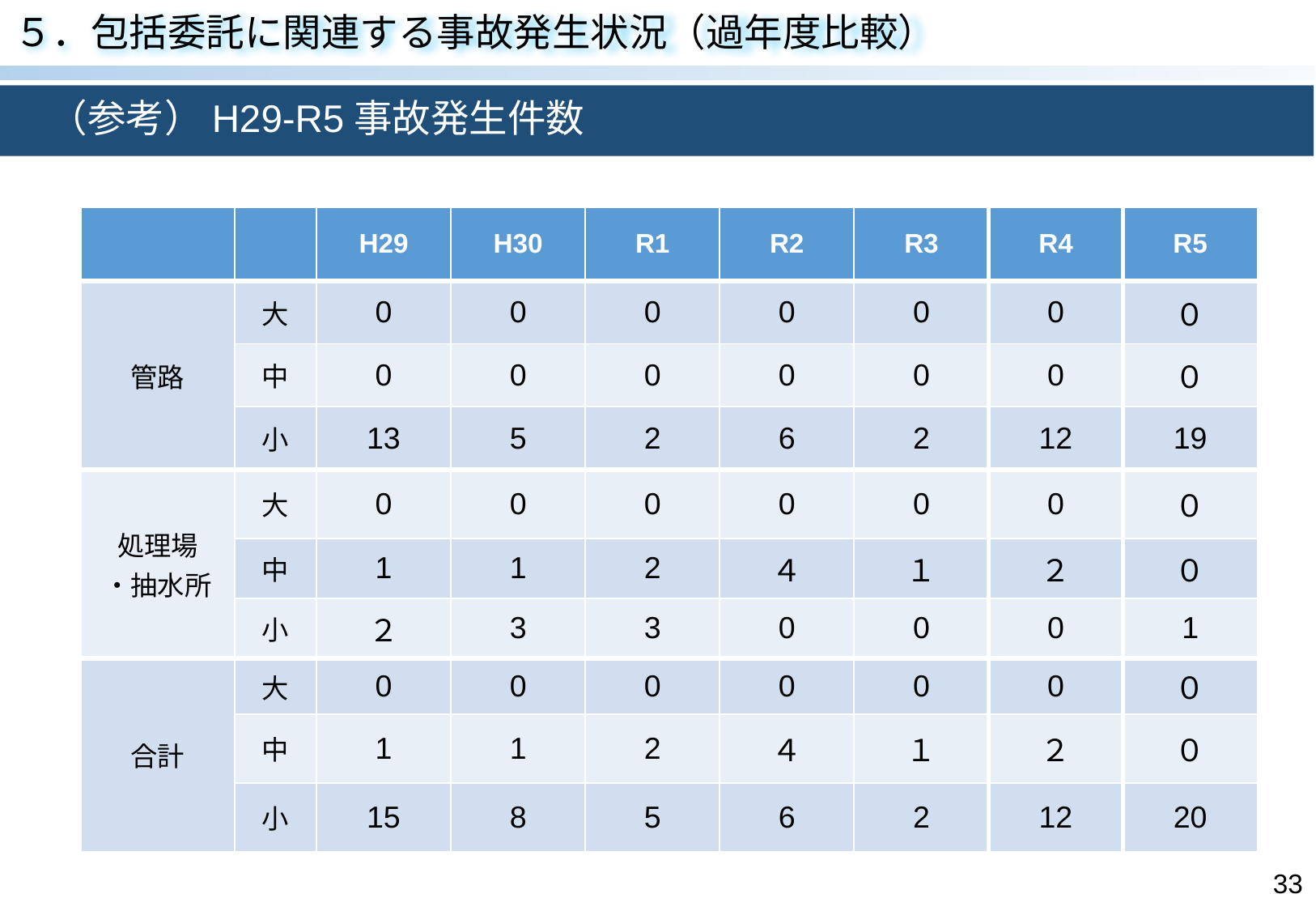

５．包括委託に関連する事故発生状況（過年度比較）

　（参考）H29-R5事故発生件数
|  |  | H29 | H30 | R1 | R2 | R3 | R4 | R5 |
| --- | --- | --- | --- | --- | --- | --- | --- | --- |
| 管路 | 大 | 0 | 0 | 0 | 0 | 0 | 0 | ０ |
|  | 中 | 0 | 0 | 0 | 0 | 0 | 0 | ０ |
|  | 小 | 13 | 5 | 2 | 6 | 2 | 12 | 19 |
| 処理場 ・抽水所 | 大 | 0 | 0 | 0 | 0 | 0 | 0 | ０ |
|  | 中 | 1 | 1 | 2 | ４ | １ | ２ | ０ |
|  | 小 | ２ | 3 | 3 | 0 | 0 | 0 | 1 |
| 合計 | 大 | 0 | 0 | 0 | 0 | 0 | 0 | ０ |
|  | 中 | 1 | 1 | 2 | ４ | １ | ２ | ０ |
|  | 小 | 15 | 8 | 5 | 6 | 2 | 12 | 20 |
33